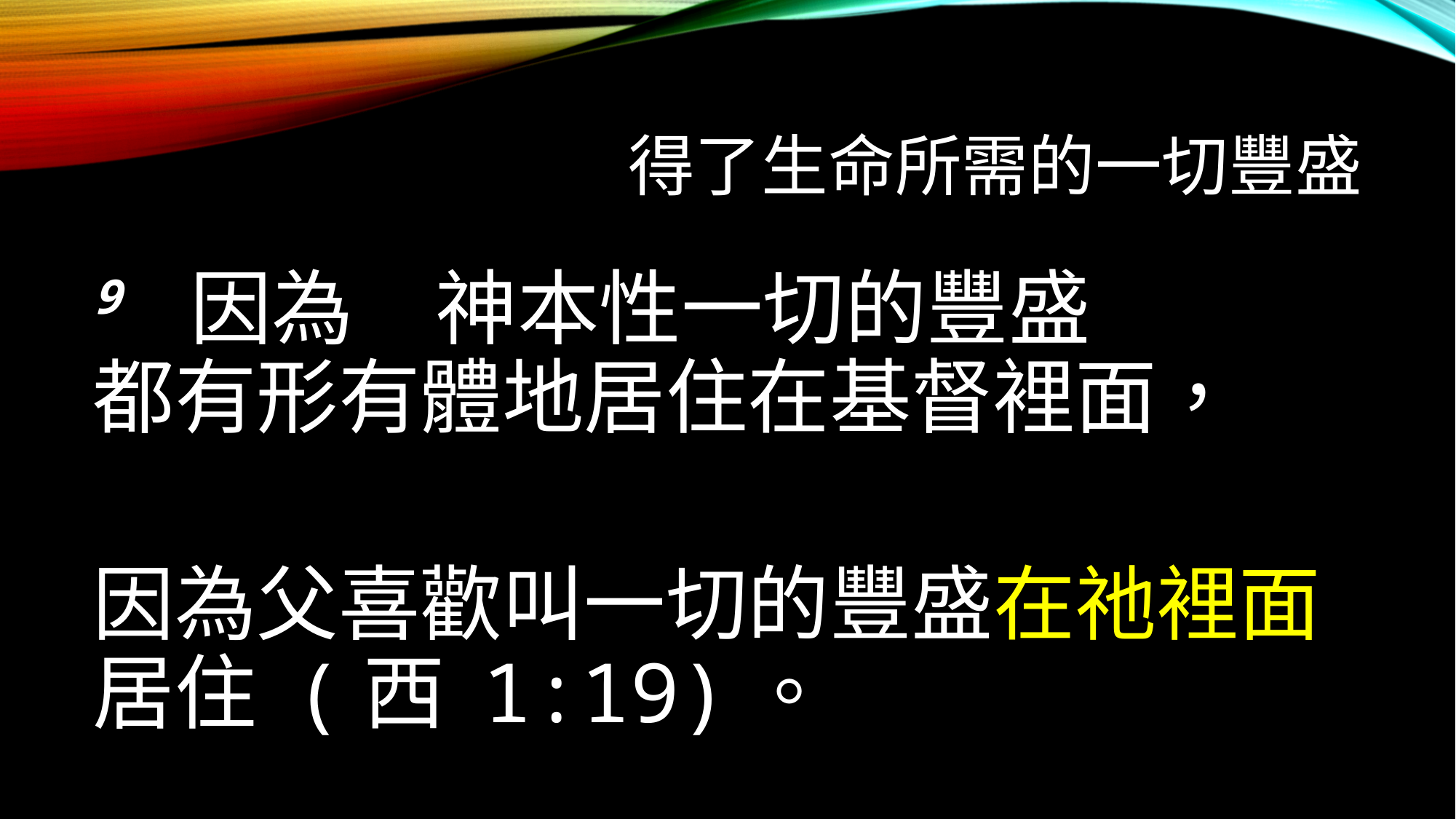

# 得了生命所需的一切豐盛
9 因為　神本性一切的豐盛
都有形有體地居住在基督裡面，

因為父喜歡叫一切的豐盛在祂裡面居住 (西 1:19)。